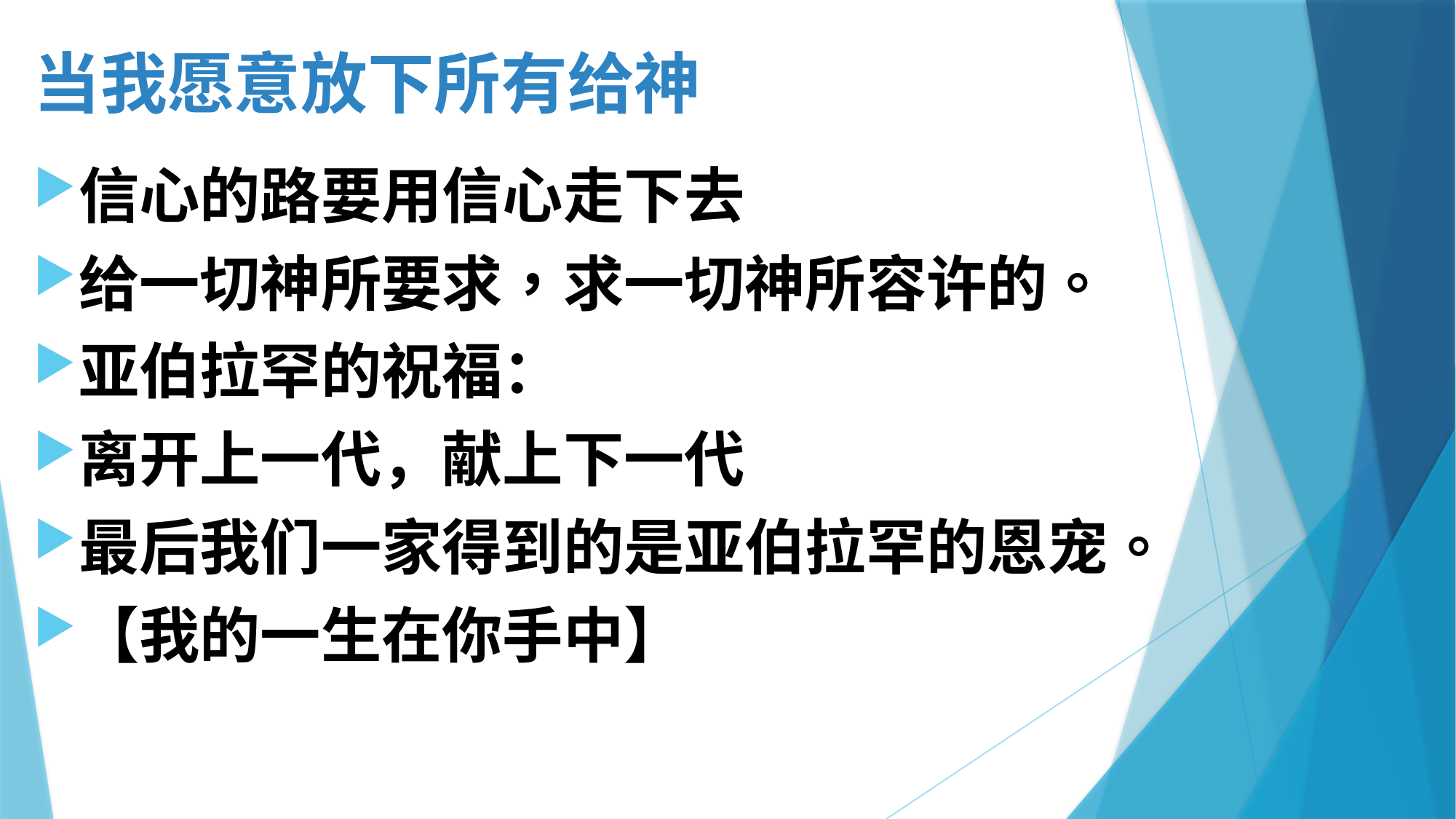

# 当我愿意放下所有给神
信心的路要用信心走下去
给一切神所要求，求一切神所容许的。
亚伯拉罕的祝福：
离开上一代，献上下一代
最后我们一家得到的是亚伯拉罕的恩宠。
【我的一生在你手中】